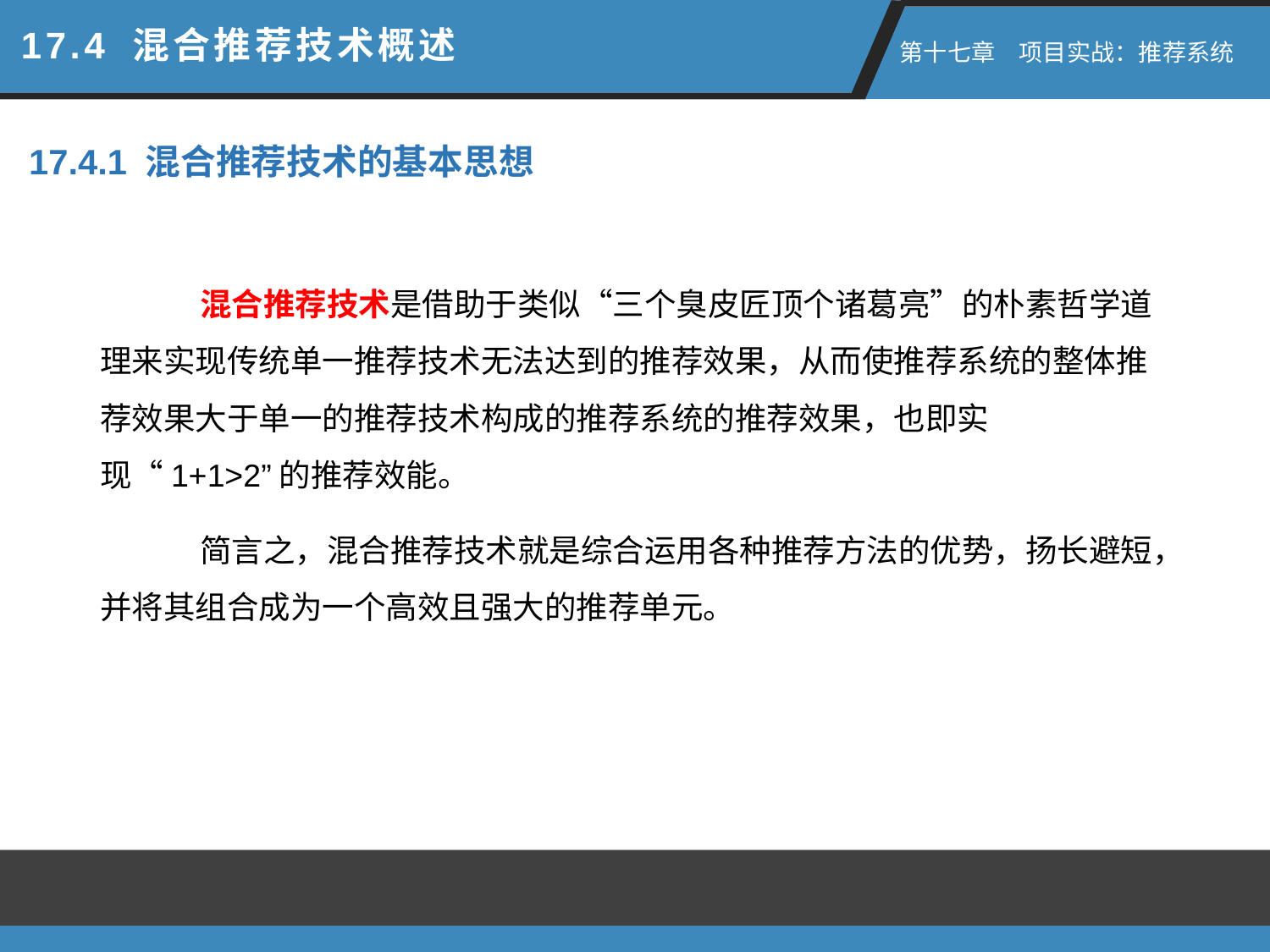

17.4 混合推荐技术概述
  第十七章　项目实战：推荐系统
17.4.1 混合推荐技术的基本思想

混合推荐技术是借助于类似“三个臭皮匠顶个诸葛亮”的朴素哲学道理来实现传统单一推荐技术无法达到的推荐效果，从而使推荐系统的整体推荐效果大于单一的推荐技术构成的推荐系统的推荐效果，也即实现“1+1>2”的推荐效能。
简言之，混合推荐技术就是综合运用各种推荐方法的优势，扬长避短，并将其组合成为一个高效且强大的推荐单元。